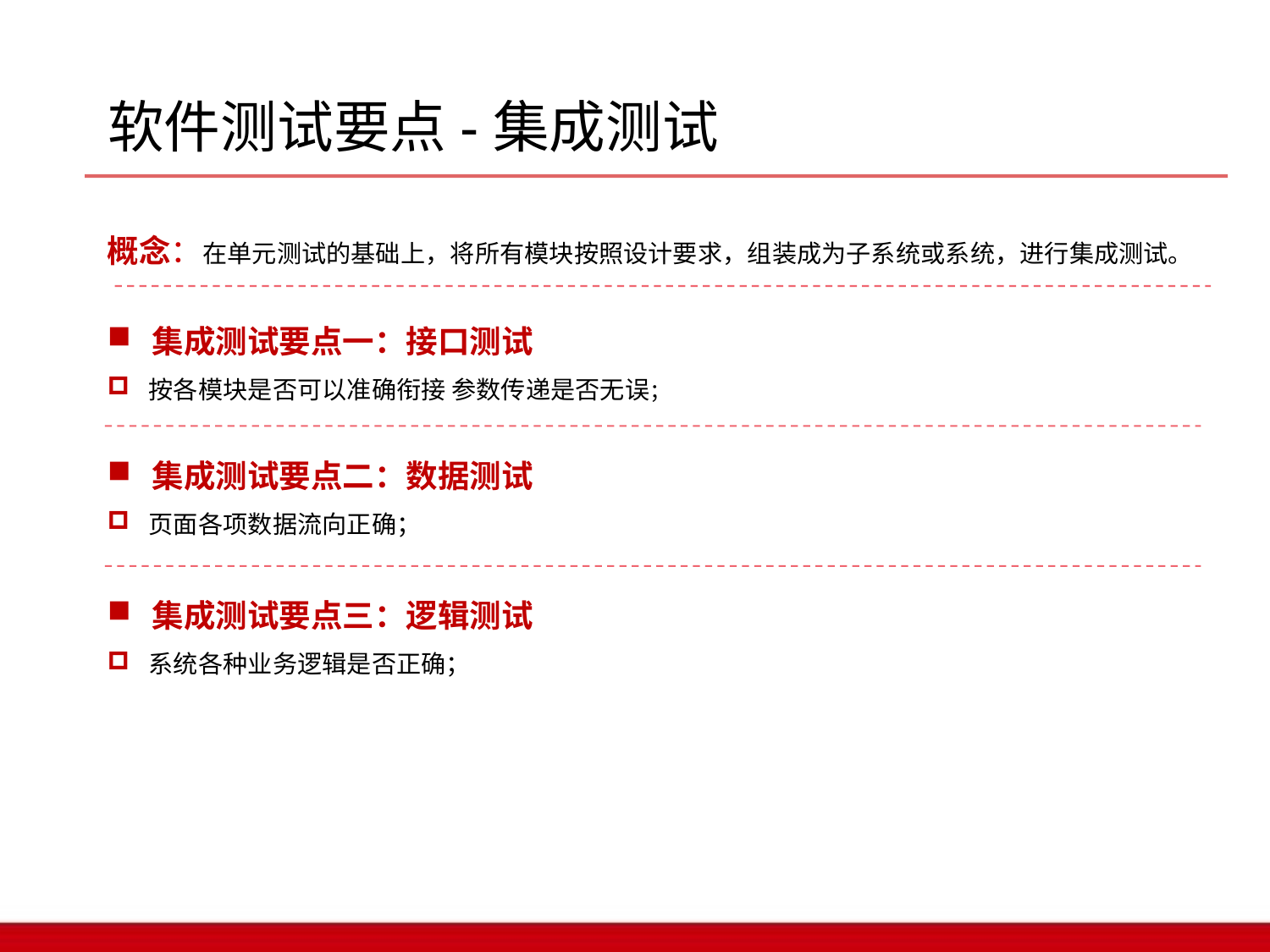

软件测试要点-集成测试
概念：在单元测试的基础上，将所有模块按照设计要求，组装成为子系统或系统，进行集成测试。
 集成测试要点一：接口测试
 按各模块是否可以准确衔接 参数传递是否无误；
 集成测试要点二：数据测试
 页面各项数据流向正确；
 集成测试要点三：逻辑测试
 系统各种业务逻辑是否正确；